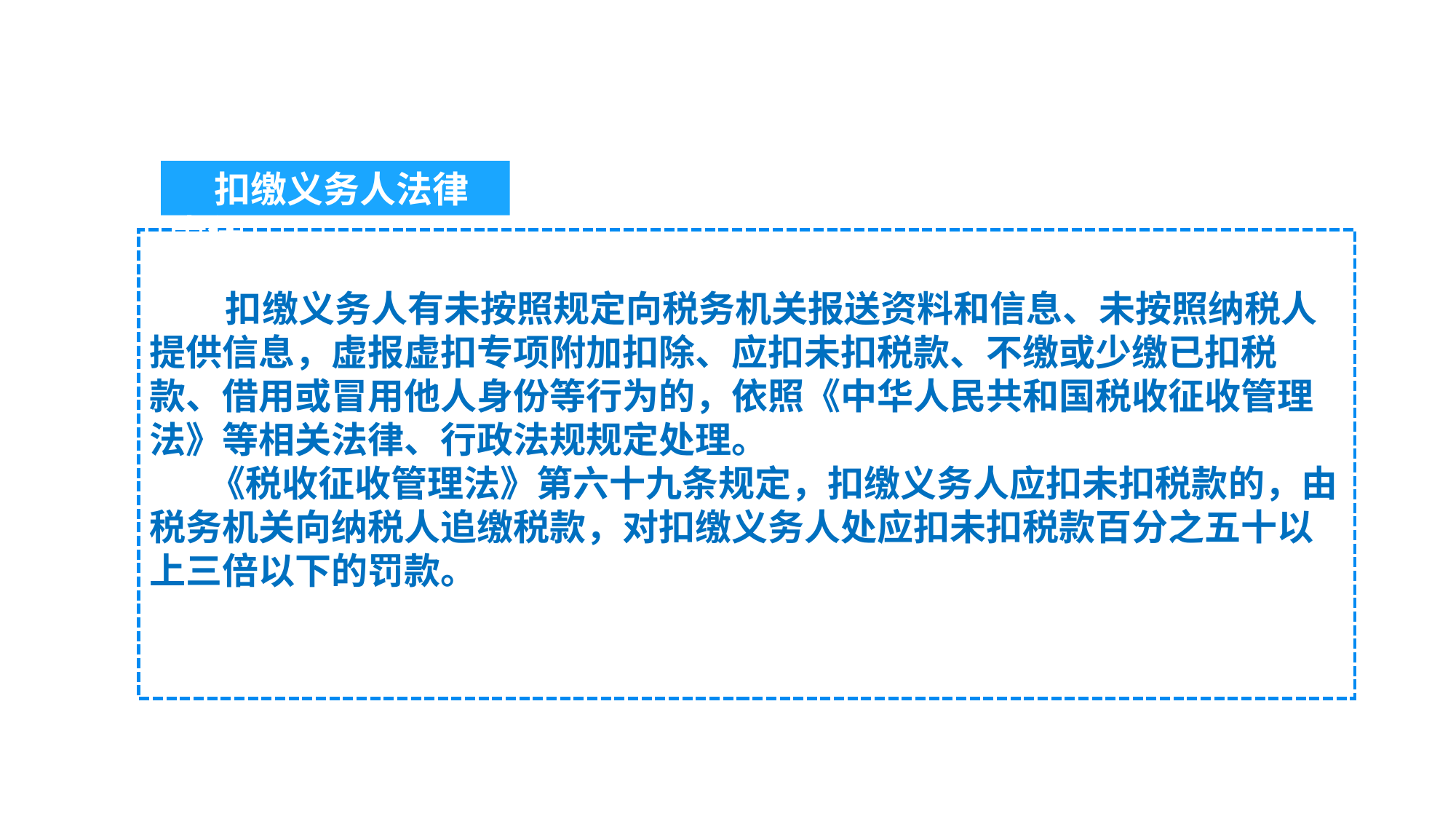

扣缴义务人法律责任

   扣缴义务人有未按照规定向税务机关报送资料和信息、未按照纳税人提供信息，虚报虚扣专项附加扣除、应扣未扣税款、不缴或少缴已扣税款、借用或冒用他人身份等行为的，依照《中华人民共和国税收征收管理法》等相关法律、行政法规规定处理。
 《税收征收管理法》第六十九条规定，扣缴义务人应扣未扣税款的，由税务机关向纳税人追缴税款，对扣缴义务人处应扣未扣税款百分之五十以上三倍以下的罚款。

02
01